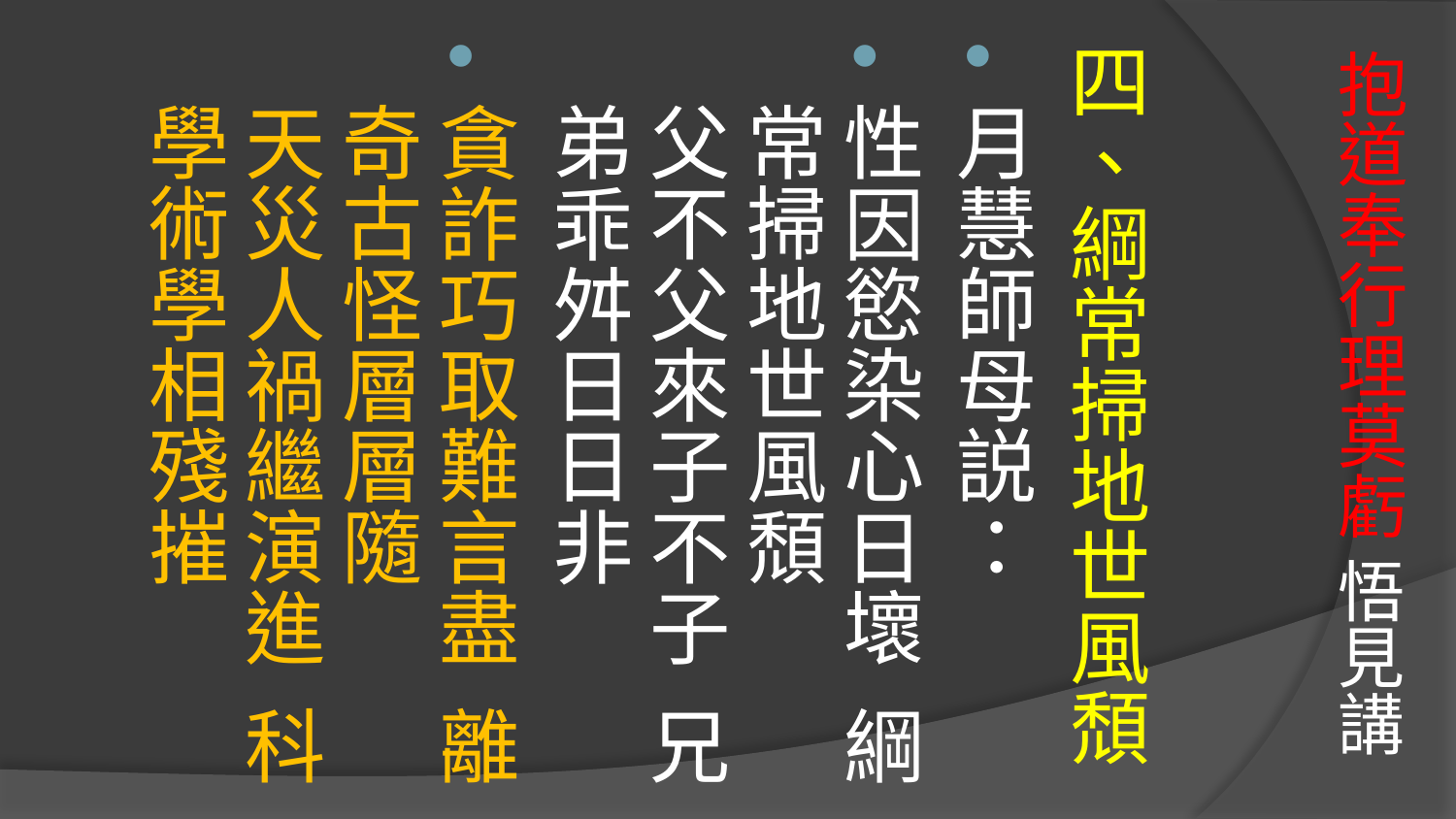

# 抱道奉行理莫虧 悟見講
四、綱常掃地世風頹
月慧師母説：
性因慾染心日壞  綱常掃地世風頹
父不父來子不子  兄弟乖舛日日非
貪詐巧取難言盡  離奇古怪層層隨
天災人禍繼演進  科學術學相殘摧